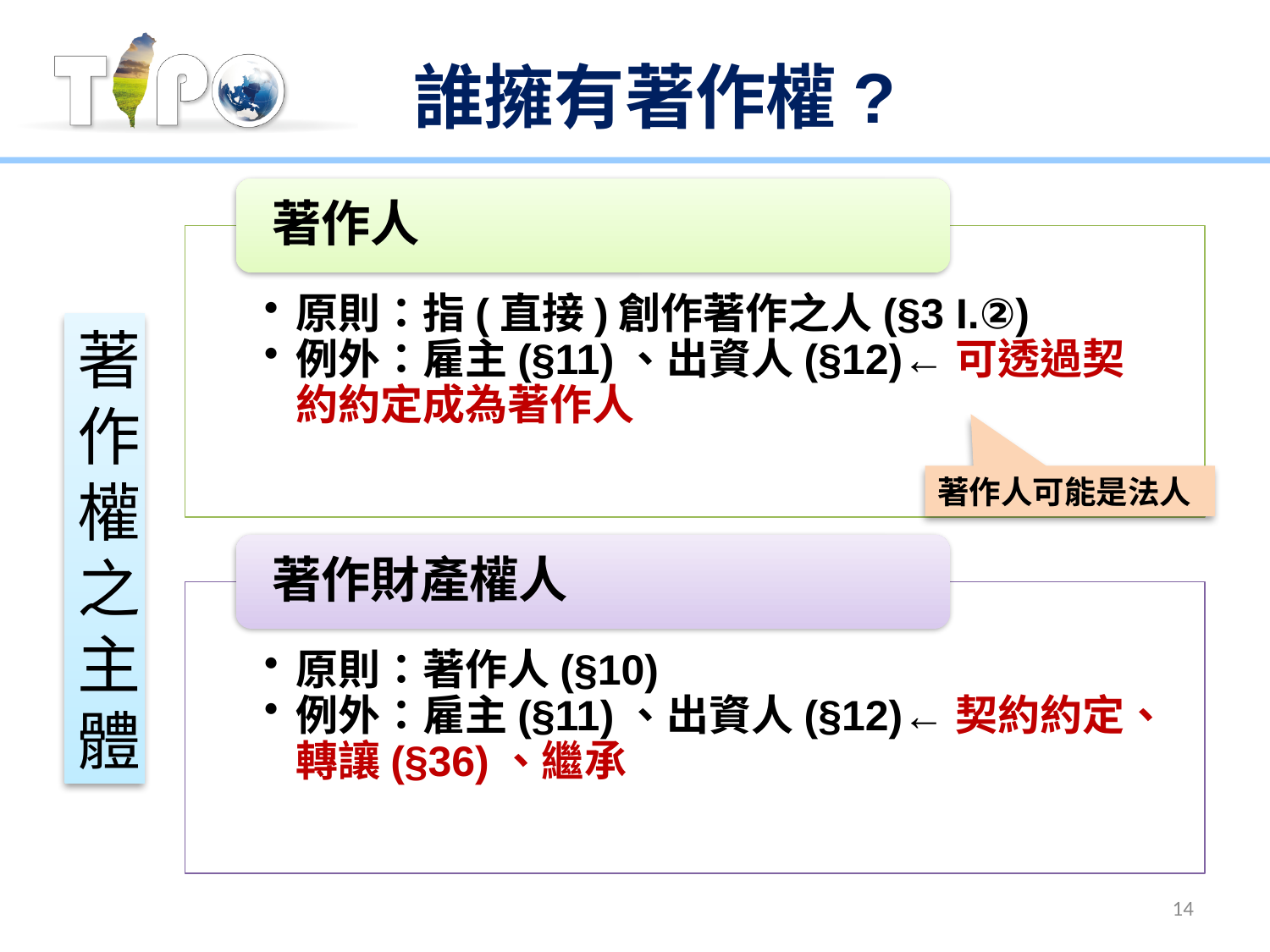

# 誰擁有著作權?
原則：指(直接)創作著作之人(§3 I.②)
例外：雇主(§11)、出資人(§12)←可透過契約約定成為著作人
著作人
原則：著作人(§10)
例外：雇主(§11)、出資人(§12)←契約約定、轉讓(§36)、繼承
著作財產權人
著作權之主體
著作人可能是法人
14